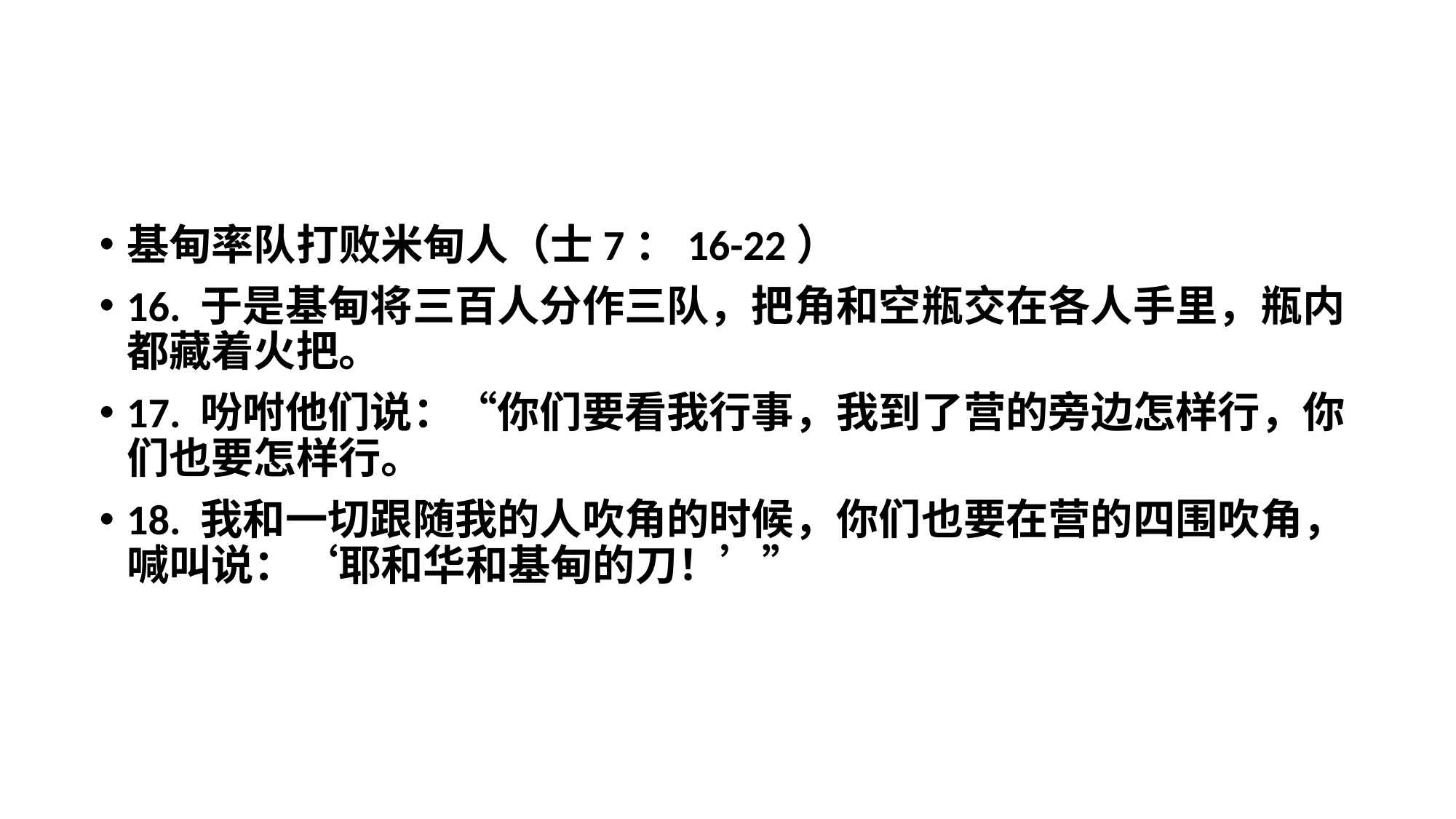

基甸率队打败米甸人（士7：16-22）
16. 于是基甸将三百人分作三队，把角和空瓶交在各人手里，瓶内都藏着火把。
17. 吩咐他们说：“你们要看我行事，我到了营的旁边怎样行，你们也要怎样行。
18. 我和一切跟随我的人吹角的时候，你们也要在营的四围吹角，喊叫说：‘耶和华和基甸的刀！’”